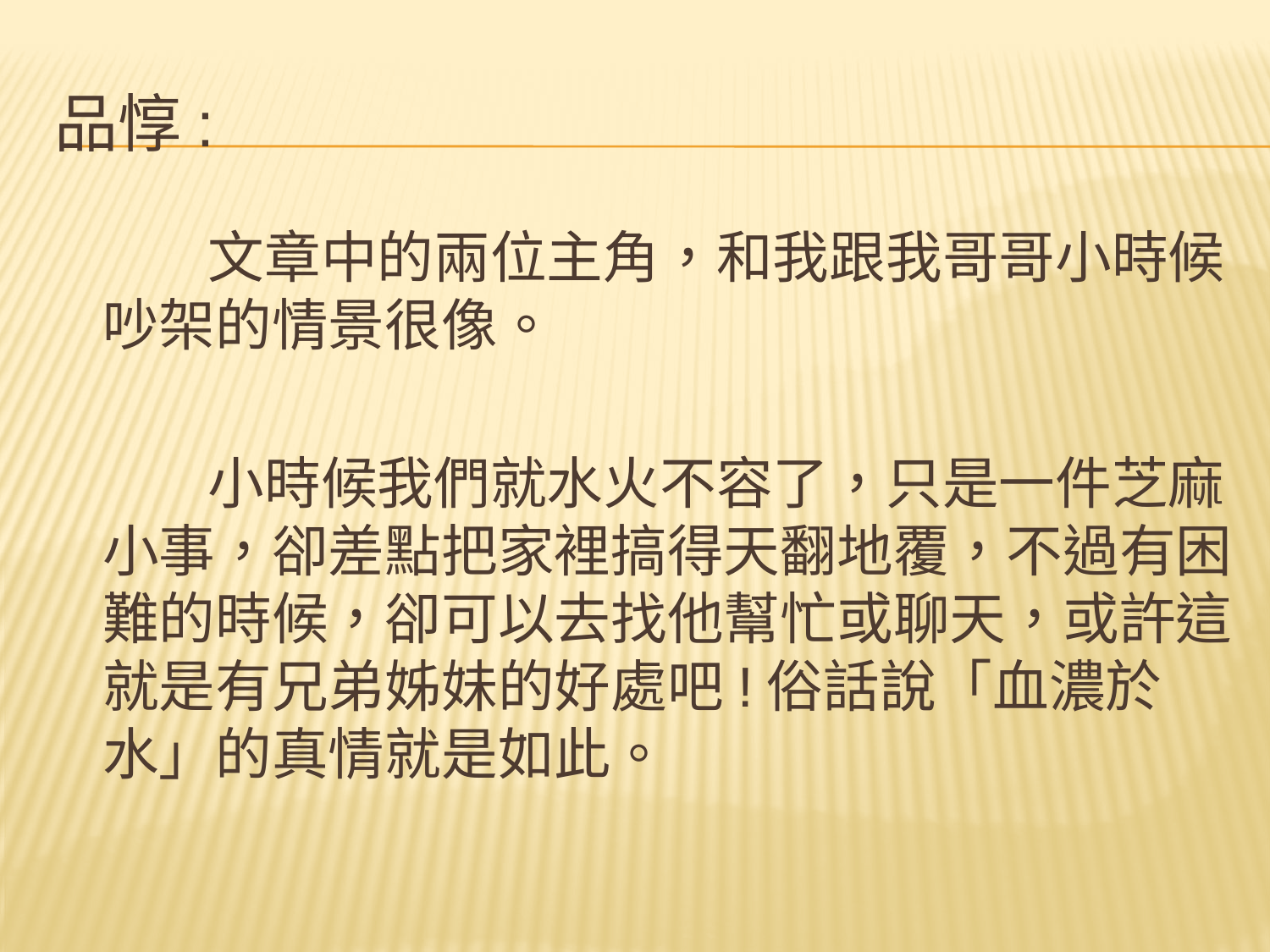

# 品惇:
           文章中的兩位主角，和我跟我哥哥小時候吵架的情景很像。

           小時候我們就水火不容了，只是一件芝麻小事，卻差點把家裡搞得天翻地覆，不過有困難的時候，卻可以去找他幫忙或聊天，或許這就是有兄弟姊妹的好處吧!俗話說「血濃於水」的真情就是如此。